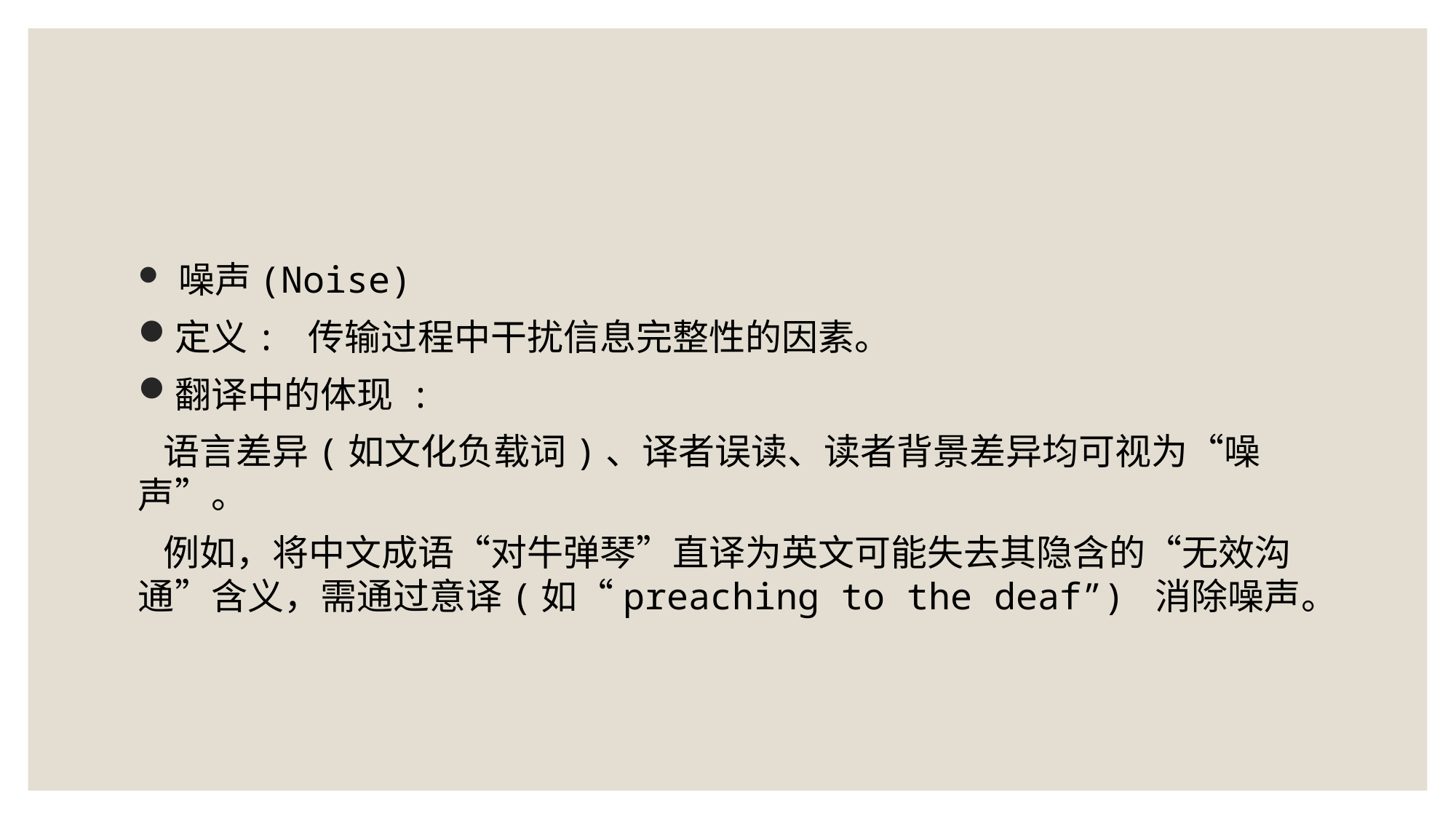

#
 噪声(Noise)
定义: 传输过程中干扰信息完整性的因素。
翻译中的体现 :
  语言差异(如文化负载词)、译者误读、读者背景差异均可视为“噪声”。
  例如，将中文成语“对牛弹琴”直译为英文可能失去其隐含的“无效沟通”含义，需通过意译(如“preaching to the deaf”) 消除噪声。